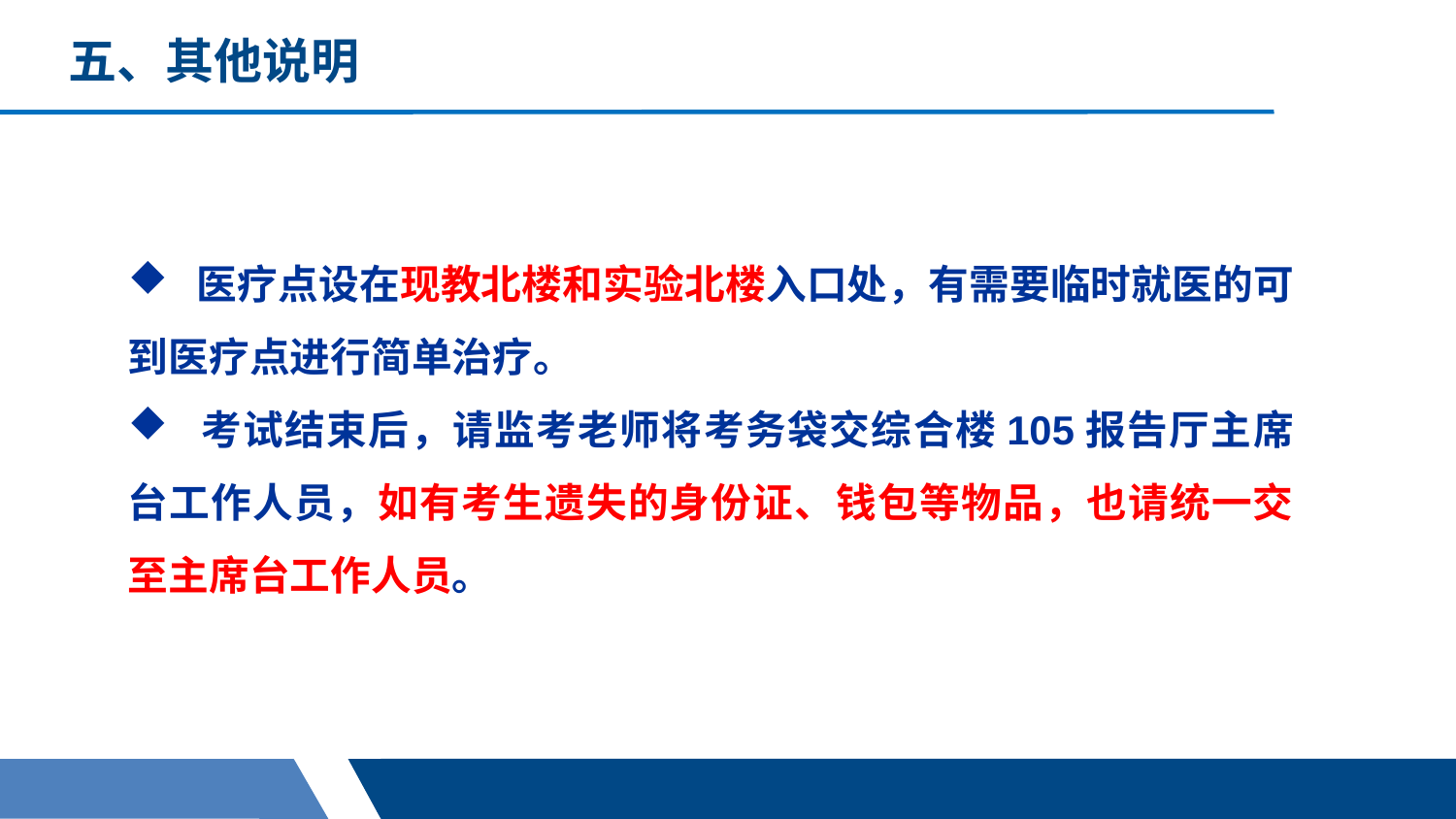

五、其他说明
  医疗点设在现教北楼和实验北楼入口处，有需要临时就医的可到医疗点进行简单治疗。
  考试结束后，请监考老师将考务袋交综合楼105报告厅主席台工作人员，如有考生遗失的身份证、钱包等物品，也请统一交至主席台工作人员。